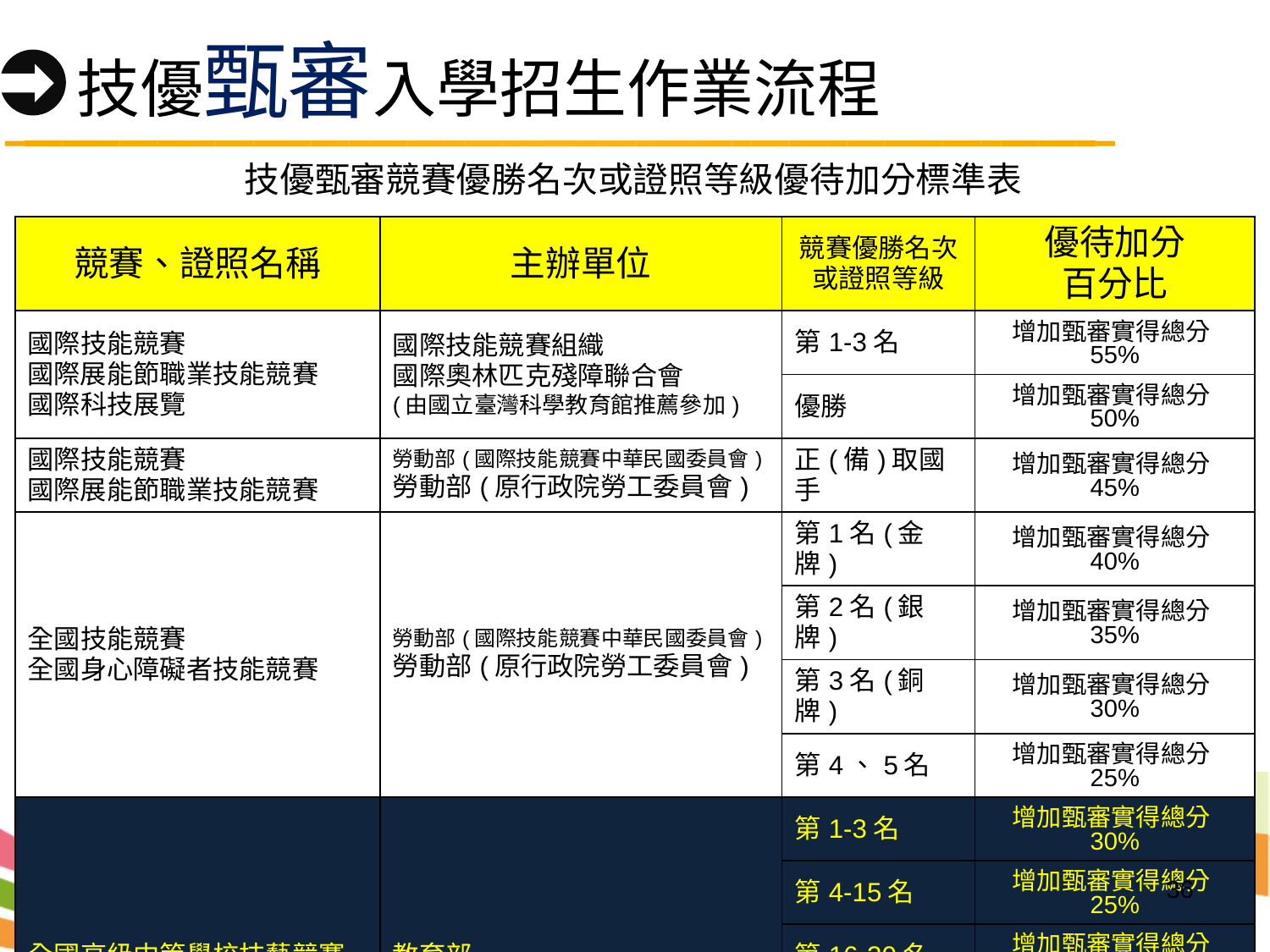

# 技優甄審入學招生作業流程

技優甄審競賽優勝名次或證照等級優待加分標準表
| 競賽、證照名稱 | 主辦單位 | 競賽優勝名次 或證照等級 | 優待加分 百分比 |
| --- | --- | --- | --- |
| 國際技能競賽 國際展能節職業技能競賽 國際科技展覽 | 國際技能競賽組織 國際奧林匹克殘障聯合會 (由國立臺灣科學教育館推薦參加) | 第1-3名 | 增加甄審實得總分55% |
|  |  | 優勝 | 增加甄審實得總分50% |
| 國際技能競賽 國際展能節職業技能競賽 | 勞動部(國際技能競賽中華民國委員會) 勞動部(原行政院勞工委員會) | 正(備)取國手 | 增加甄審實得總分45% |
| 全國技能競賽 全國身心障礙者技能競賽 | 勞動部(國際技能競賽中華民國委員會) 勞動部(原行政院勞工委員會) | 第1名(金牌) | 增加甄審實得總分40% |
|  |  | 第2名(銀牌) | 增加甄審實得總分35% |
|  |  | 第3名(銅牌) | 增加甄審實得總分30% |
|  |  | 第4、5名 | 增加甄審實得總分25% |
| 全國高級中等學校技藝競賽 | 教育部 | 第1-3名 | 增加甄審實得總分30% |
|  |  | 第4-15名 | 增加甄審實得總分25% |
|  |  | 第16-30名 | 增加甄審實得總分20% |
|  |  | 第31-50名 | 增加甄審實得總分15% |
|  |  | 第51-76名 | 增加甄審實得總分10% |
36